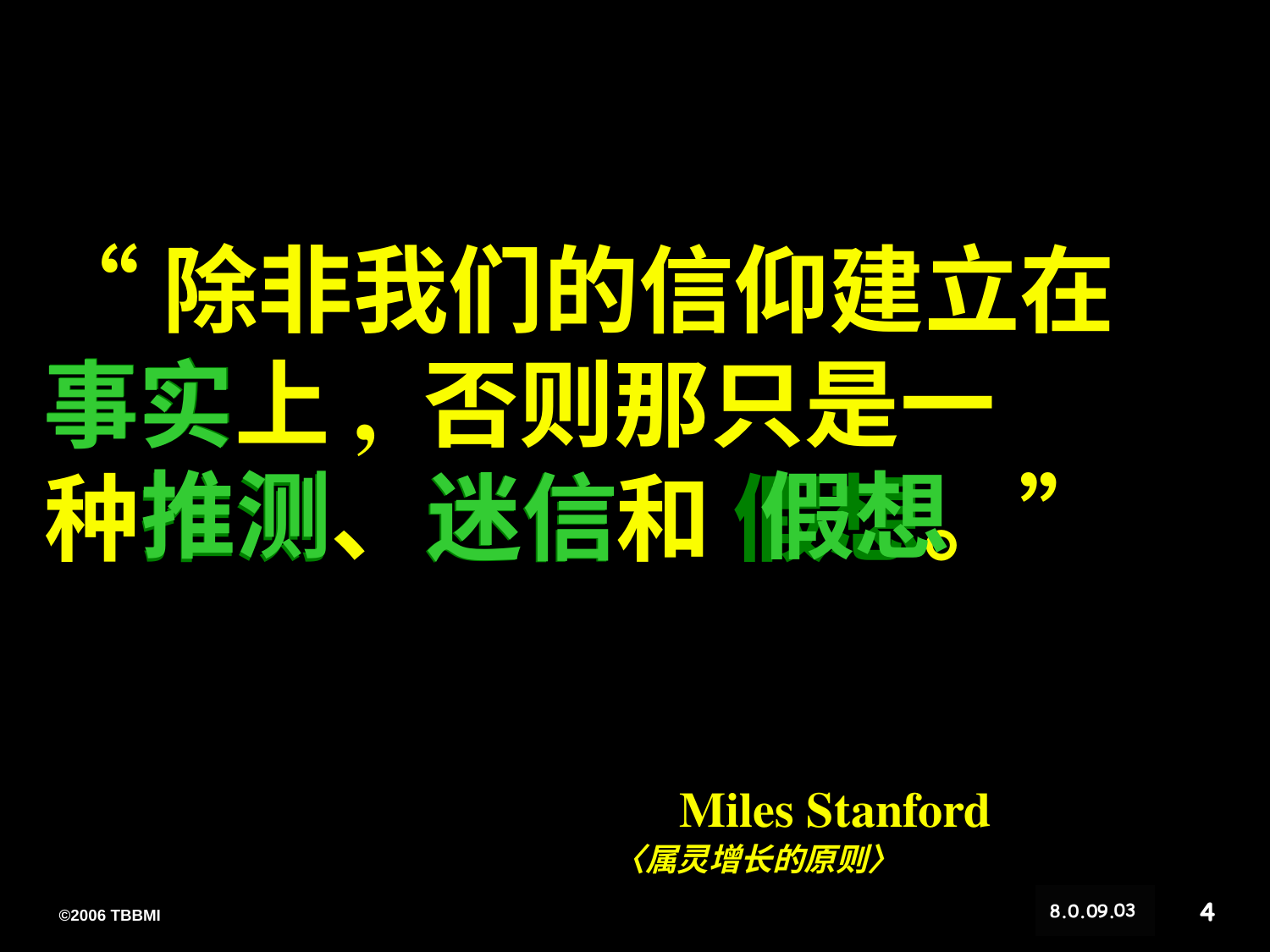

“除非我们的信仰建立在
事实上, 否则那只是一
种推测、迷信和 假想。”

                                        Miles Stanford
                                                                              〈属灵增长的原则〉
事实
推测
假想
迷信

4
8.0.09.
03